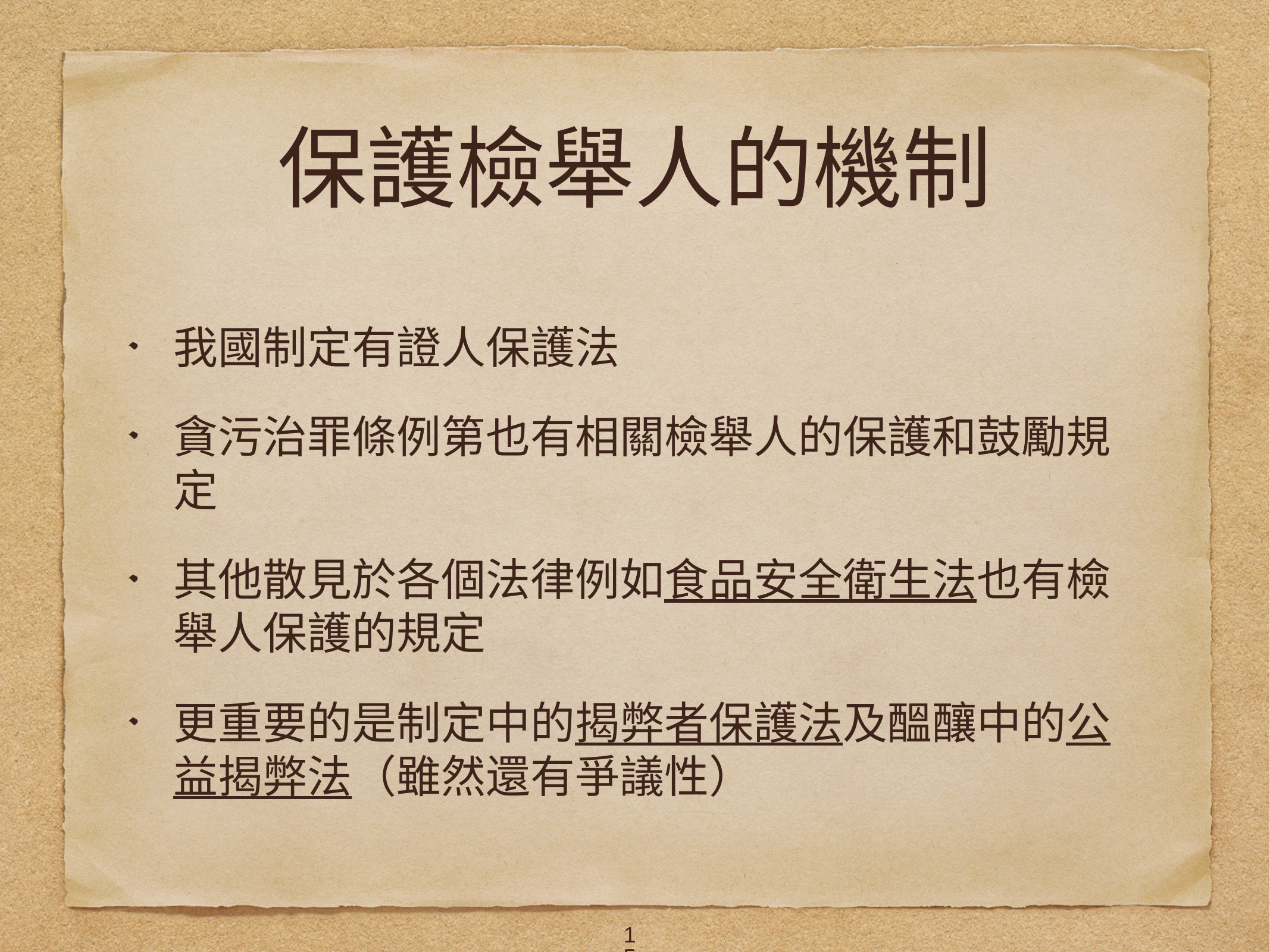

# 保護檢舉人的機制
我國制定有證人保護法
貪污治罪條例第也有相關檢舉人的保護和鼓勵規定
其他散見於各個法律例如食品安全衛生法也有檢舉人保護的規定
更重要的是制定中的揭弊者保護法及醞釀中的公益揭弊法（雖然還有爭議性）
15